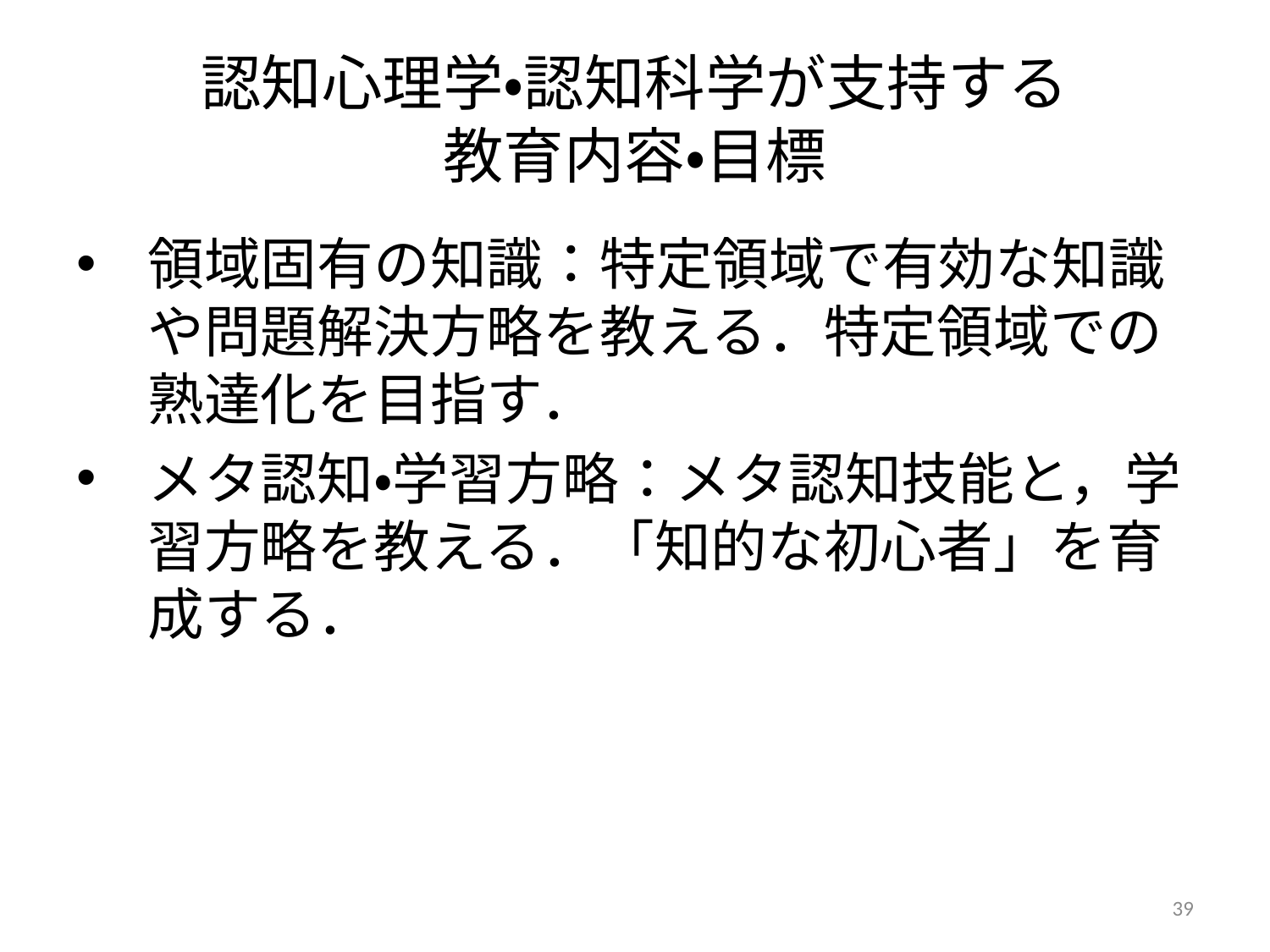

# 認知心理学・認知科学が支持する 教育内容・目標
領域固有の知識：特定領域で有効な知識や問題解決方略を教える．特定領域での熟達化を目指す．
メタ認知・学習方略：メタ認知技能と，学習方略を教える．「知的な初心者」を育成する．

39